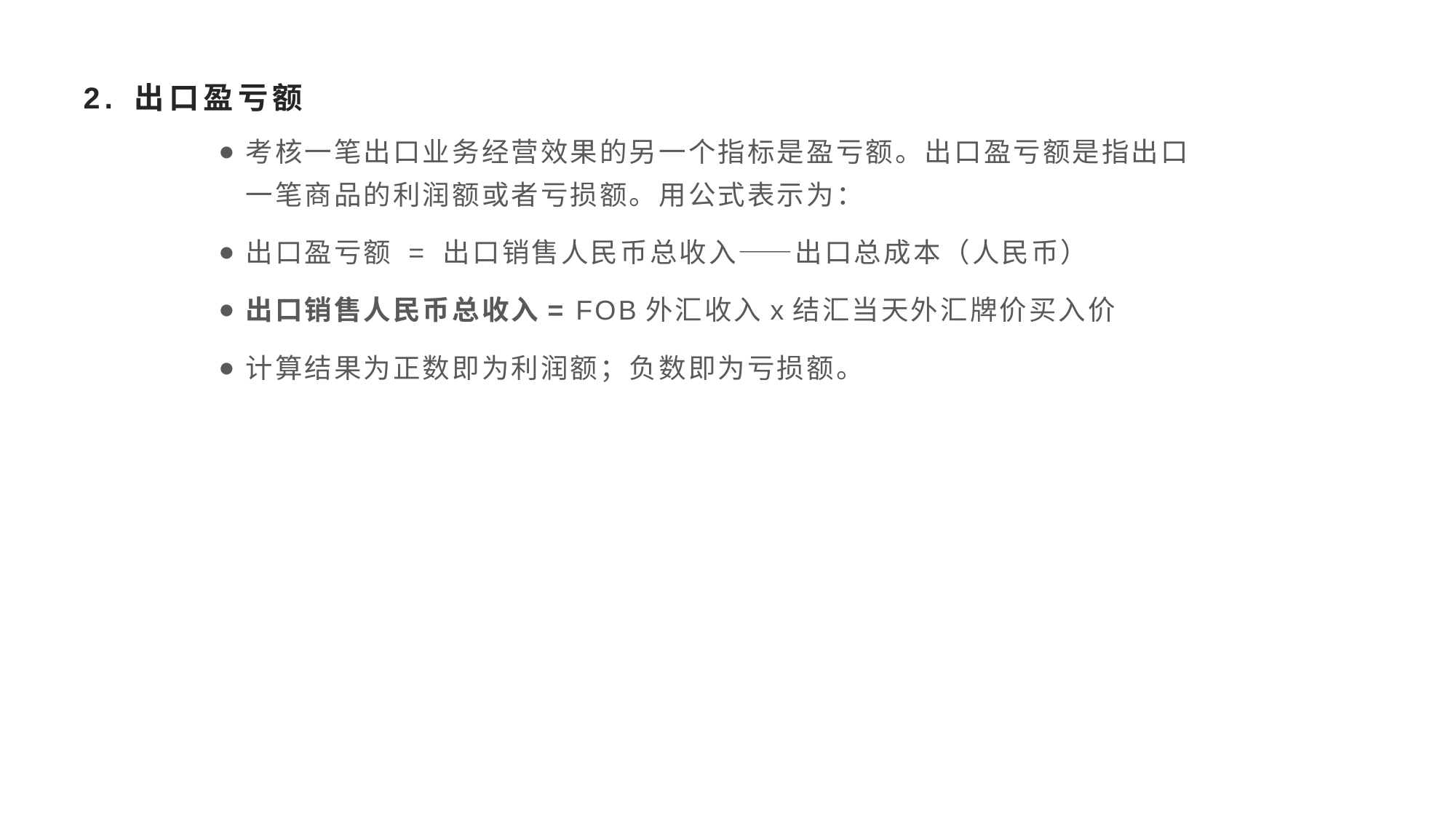

# 2. 出口盈亏额
考核一笔出口业务经营效果的另一个指标是盈亏额。出口盈亏额是指出口一笔商品的利润额或者亏损额。用公式表示为：
出口盈亏额 = 出口销售人民币总收入——出口总成本（人民币）
出口销售人民币总收入= FOB外汇收入x结汇当天外汇牌价买入价
计算结果为正数即为利润额；负数即为亏损额。

6